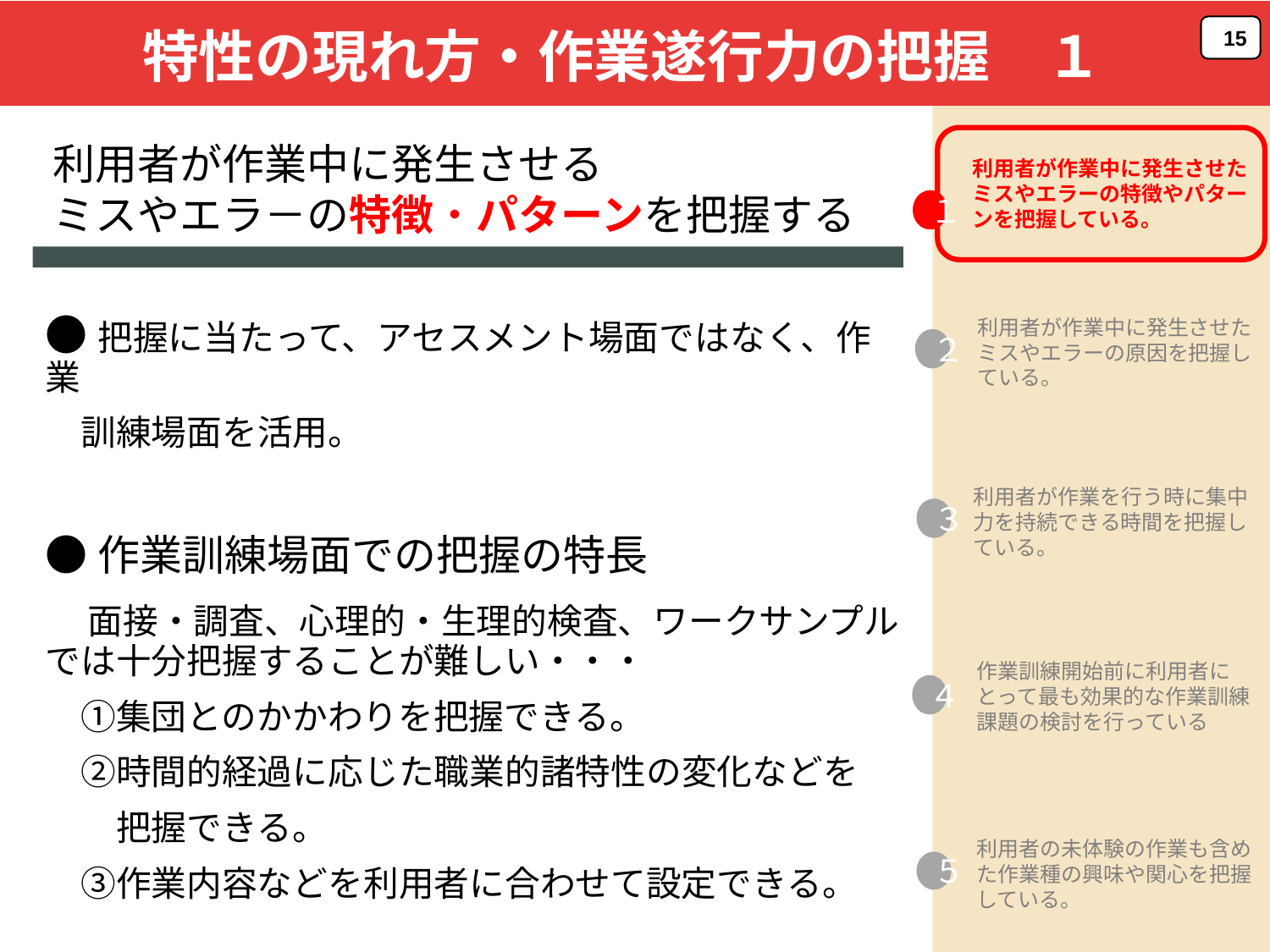

15
特性の現れ方・作業遂行力の把握　１

利用者が作業中に発生させる
ミスやエラ－の特徴・パターンを把握する
利用者が作業中に発生させたミスやエラーの特徴やパターンを把握している。
１
２
３
４
５

●把握に当たって、アセスメント場面ではなく、作業
　訓練場面を活用。

●作業訓練場面での把握の特長
　面接・調査、心理的・生理的検査、ワークサンプルでは十分把握することが難しい・・・
　①集団とのかかわりを把握できる。
　②時間的経過に応じた職業的諸特性の変化などを
　　把握できる。
　③作業内容などを利用者に合わせて設定できる。
利用者が作業中に発生させたミスやエラーの原因を把握している。
利用者が作業を行う時に集中力を持続できる時間を把握している。
作業訓練開始前に利用者にとって最も効果的な作業訓練課題の検討を行っている
利用者の未体験の作業も含めた作業種の興味や関心を把握している。